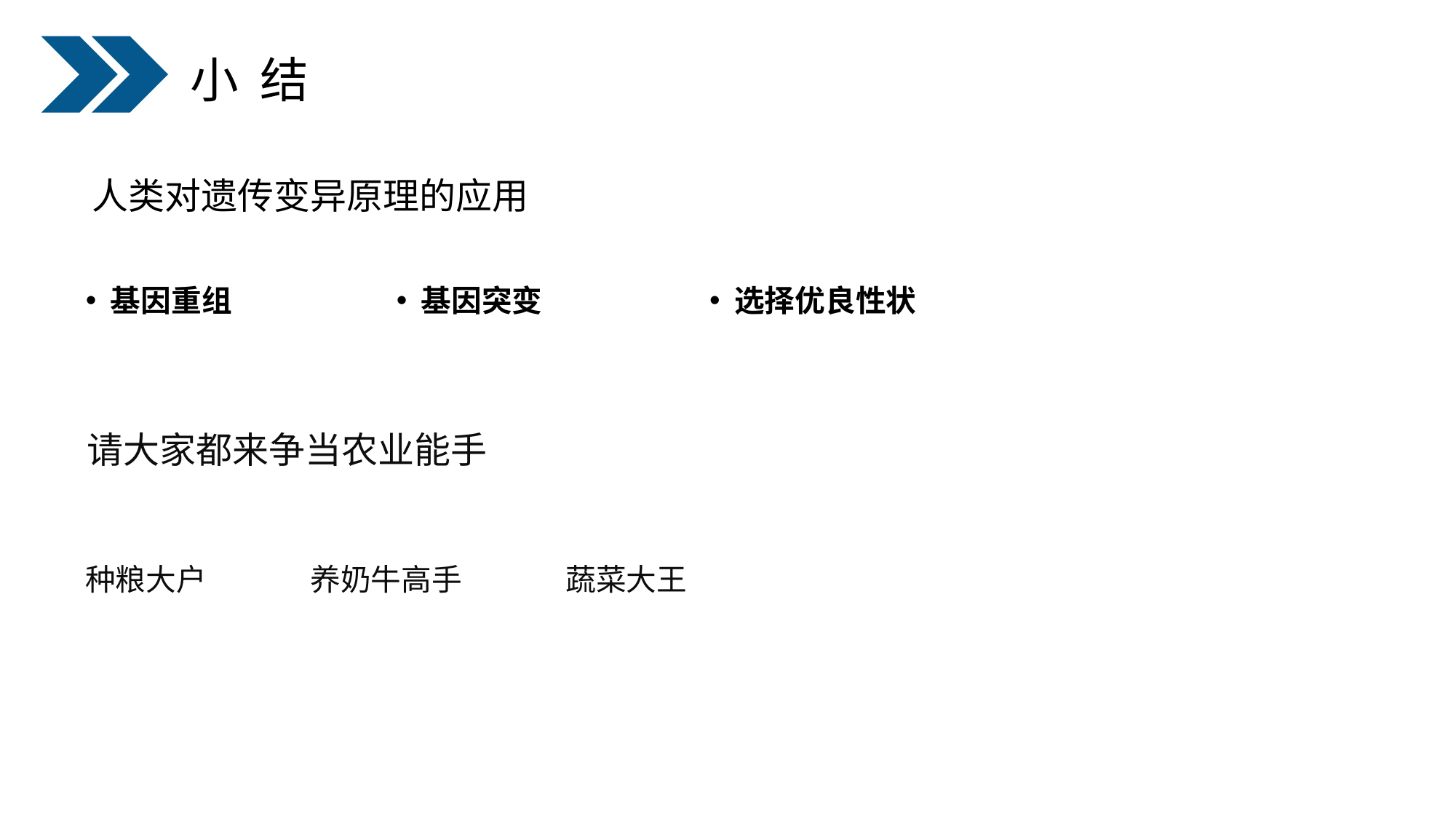

小  结
人类对遗传变异原理的应用
 基因重组
 基因突变
 选择优良性状
请大家都来争当农业能手
种粮大户
养奶牛高手
蔬菜大王